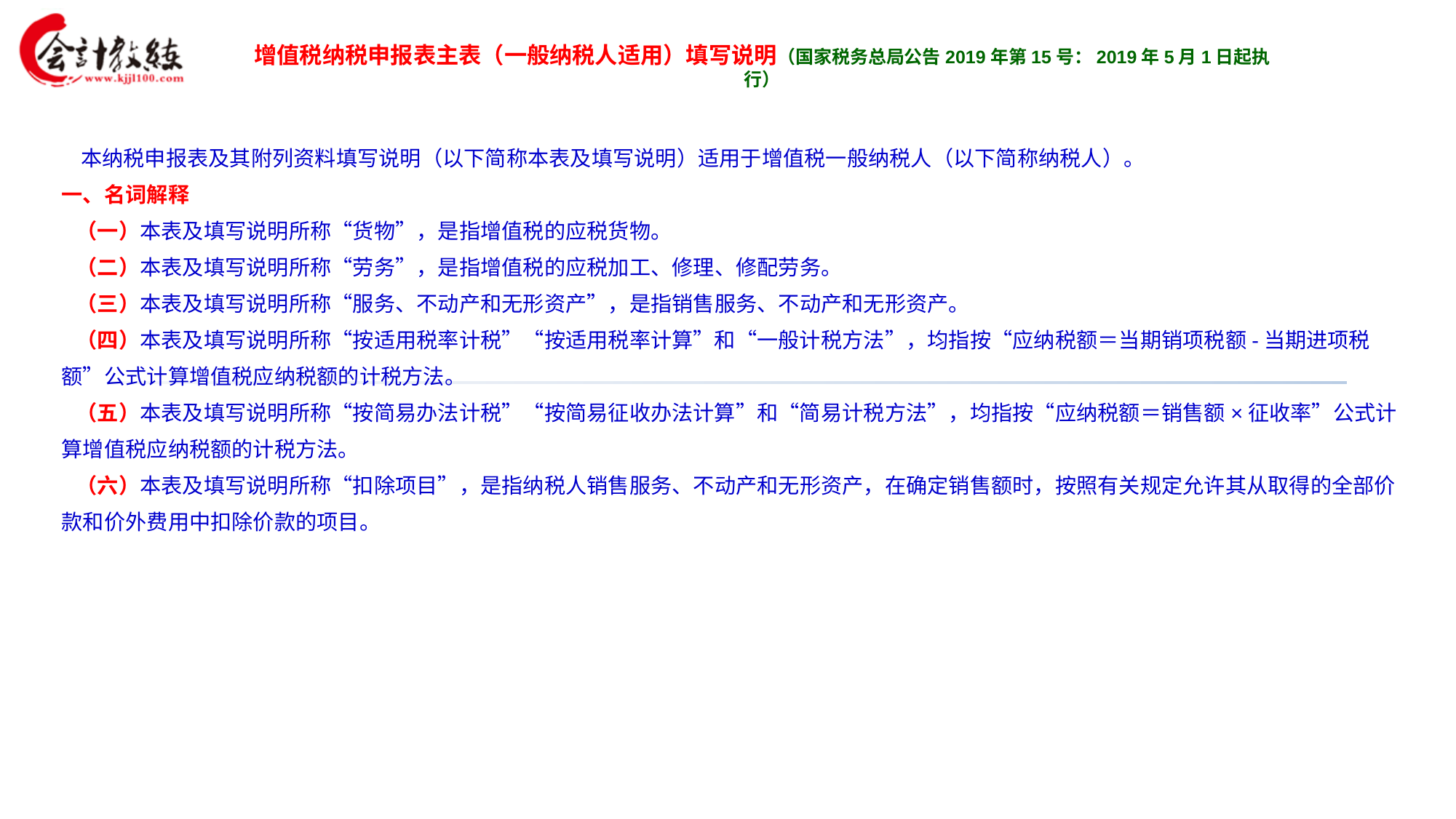

增值税纳税申报表主表（一般纳税人适用）填写说明（国家税务总局公告2019年第15号：2019年5月1日起执行）
   本纳税申报表及其附列资料填写说明（以下简称本表及填写说明）适用于增值税一般纳税人（以下简称纳税人）。
一、名词解释
  （一）本表及填写说明所称“货物”，是指增值税的应税货物。
  （二）本表及填写说明所称“劳务”，是指增值税的应税加工、修理、修配劳务。
  （三）本表及填写说明所称“服务、不动产和无形资产”，是指销售服务、不动产和无形资产。
  （四）本表及填写说明所称“按适用税率计税”“按适用税率计算”和“一般计税方法”，均指按“应纳税额＝当期销项税额-当期进项税额”公式计算增值税应纳税额的计税方法。
  （五）本表及填写说明所称“按简易办法计税”“按简易征收办法计算”和“简易计税方法”，均指按“应纳税额＝销售额×征收率”公式计算增值税应纳税额的计税方法。
  （六）本表及填写说明所称“扣除项目”，是指纳税人销售服务、不动产和无形资产，在确定销售额时，按照有关规定允许其从取得的全部价款和价外费用中扣除价款的项目。